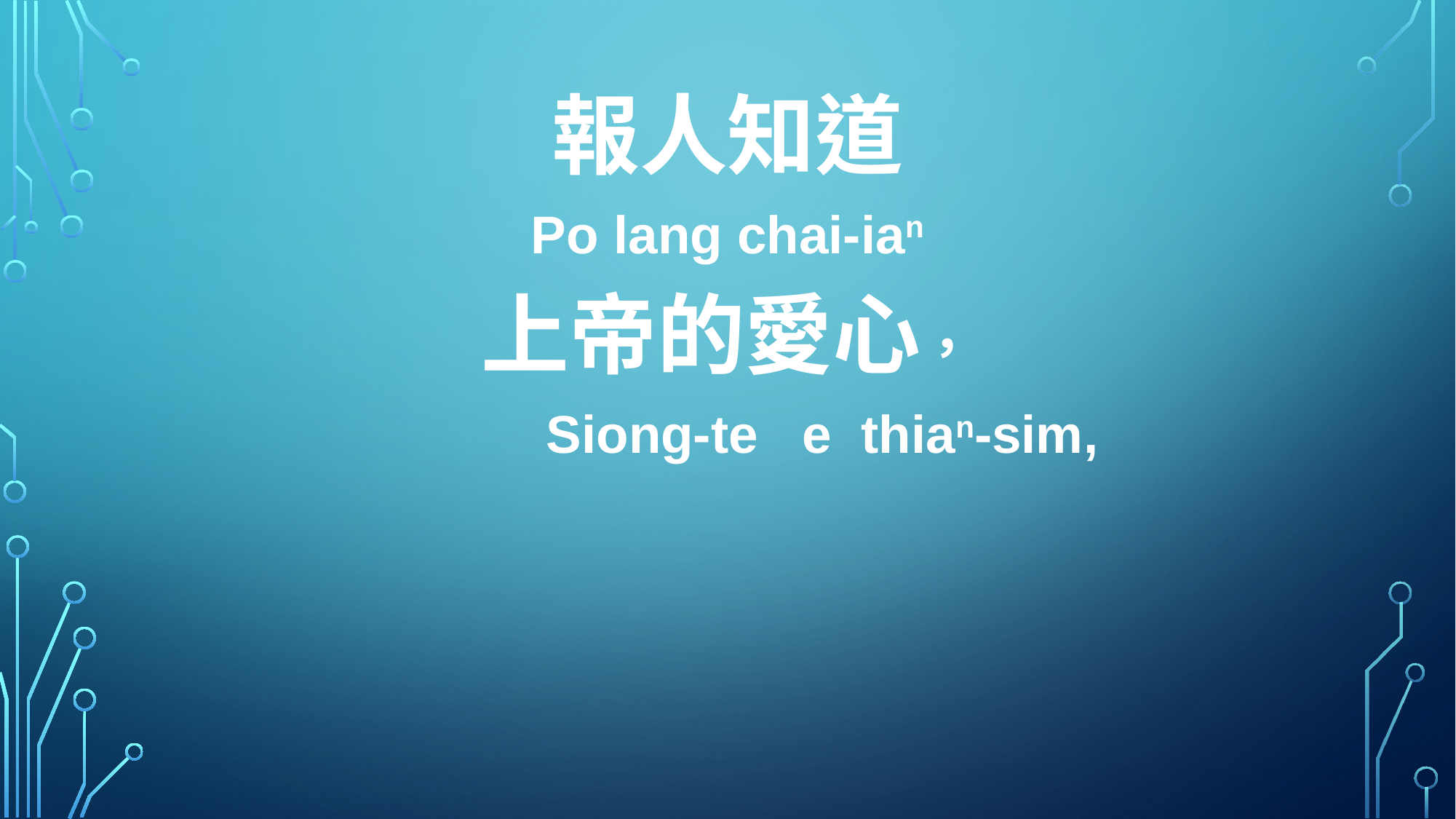

報人知道
Po lang chai-ian
上帝的愛心，
                           Siong-te   e  thian-sim,